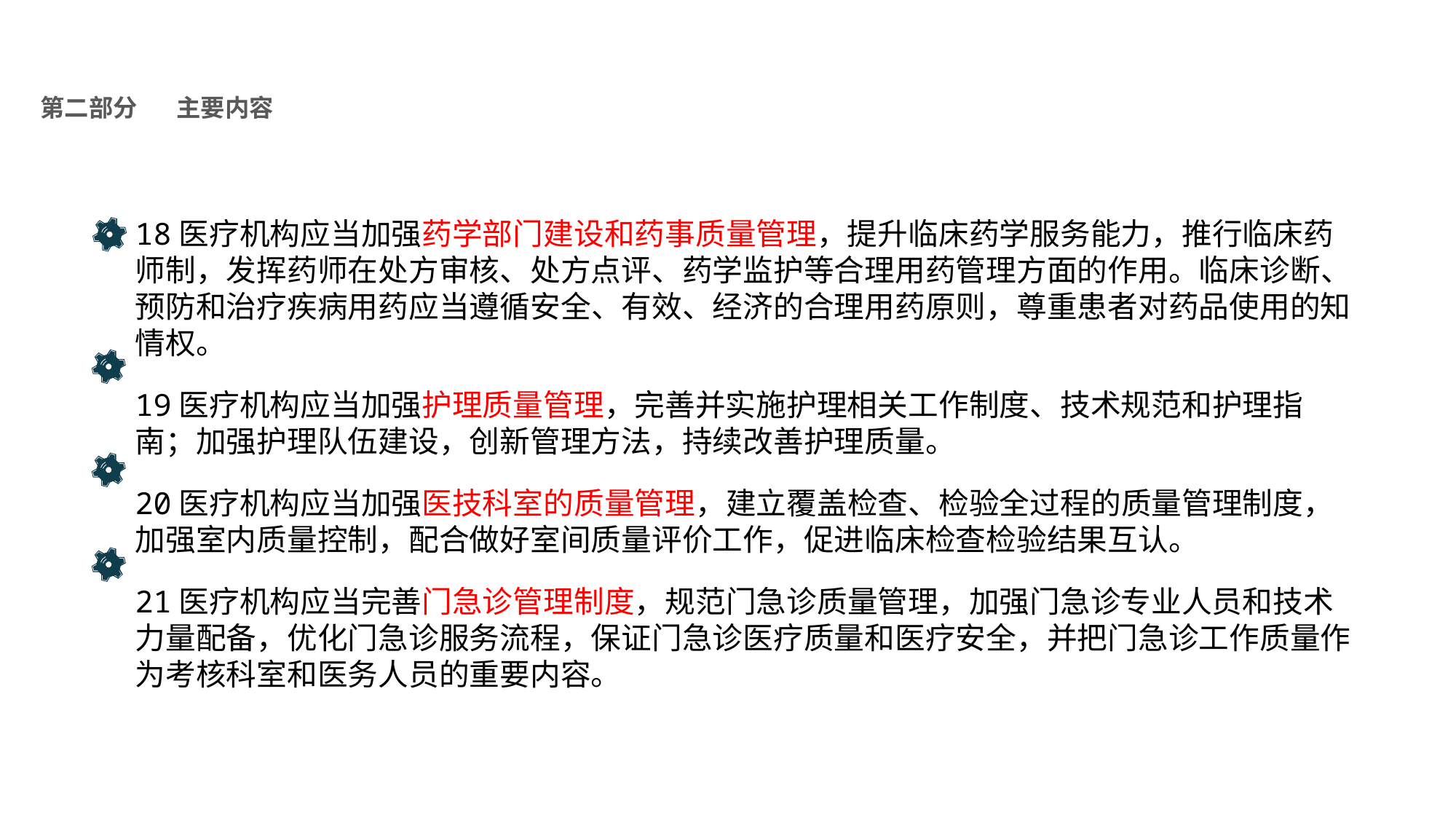

医疗质量管理办法
NHFPC
第二部分
主要内容

18医疗机构应当加强药学部门建设和药事质量管理，提升临床药学服务能力，推行临床药师制，发挥药师在处方审核、处方点评、药学监护等合理用药管理方面的作用。临床诊断、预防和治疗疾病用药应当遵循安全、有效、经济的合理用药原则，尊重患者对药品使用的知情权。

19医疗机构应当加强护理质量管理，完善并实施护理相关工作制度、技术规范和护理指南；加强护理队伍建设，创新管理方法，持续改善护理质量。

20医疗机构应当加强医技科室的质量管理，建立覆盖检查、检验全过程的质量管理制度，加强室内质量控制，配合做好室间质量评价工作，促进临床检查检验结果互认。

21医疗机构应当完善门急诊管理制度，规范门急诊质量管理，加强门急诊专业人员和技术力量配备，优化门急诊服务流程，保证门急诊医疗质量和医疗安全，并把门急诊工作质量作为考核科室和医务人员的重要内容。